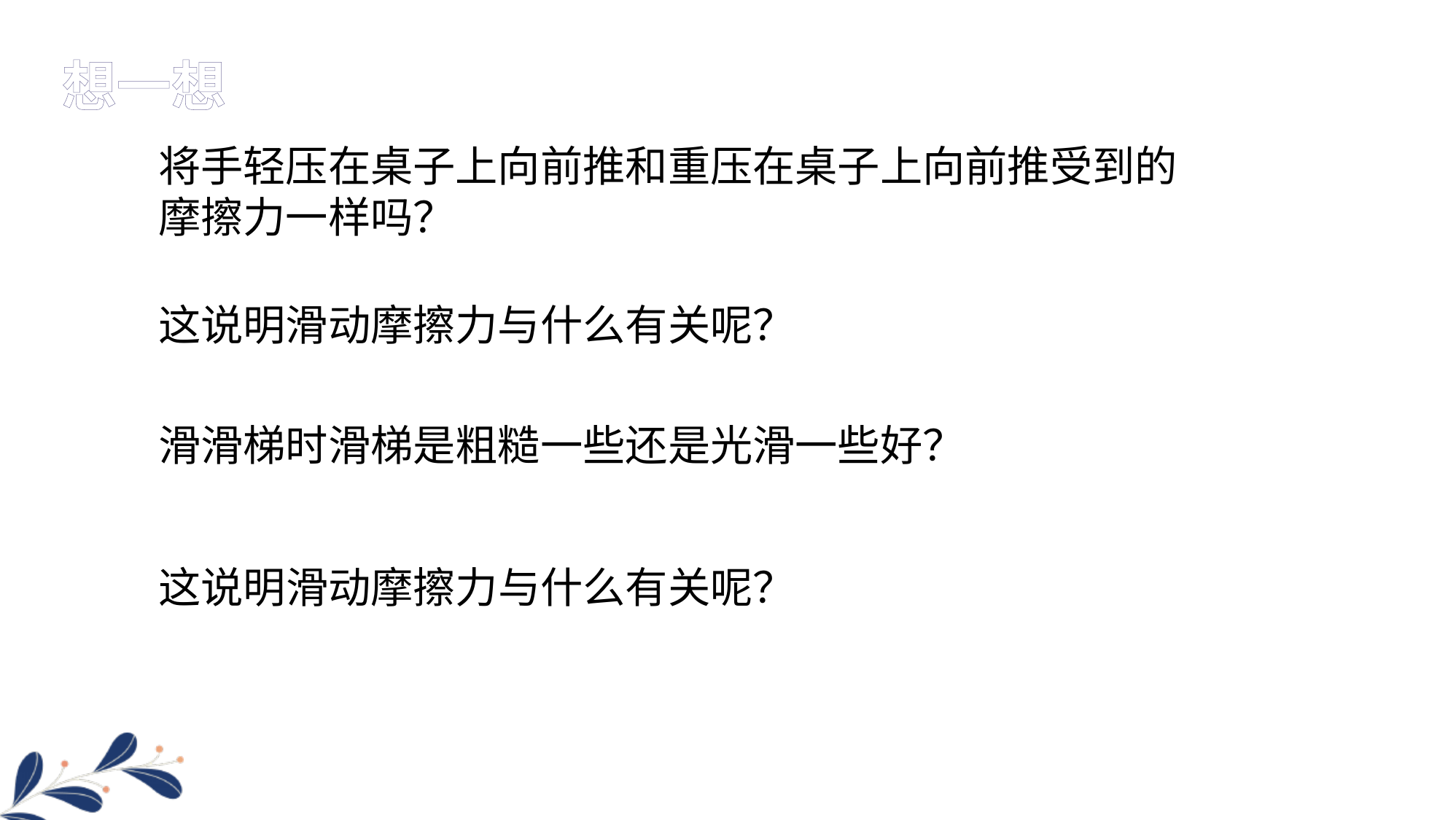

想一想
将手轻压在桌子上向前推和重压在桌子上向前推受到的摩擦力一样吗？
这说明滑动摩擦力与什么有关呢？
滑滑梯时滑梯是粗糙一些还是光滑一些好？
这说明滑动摩擦力与什么有关呢？